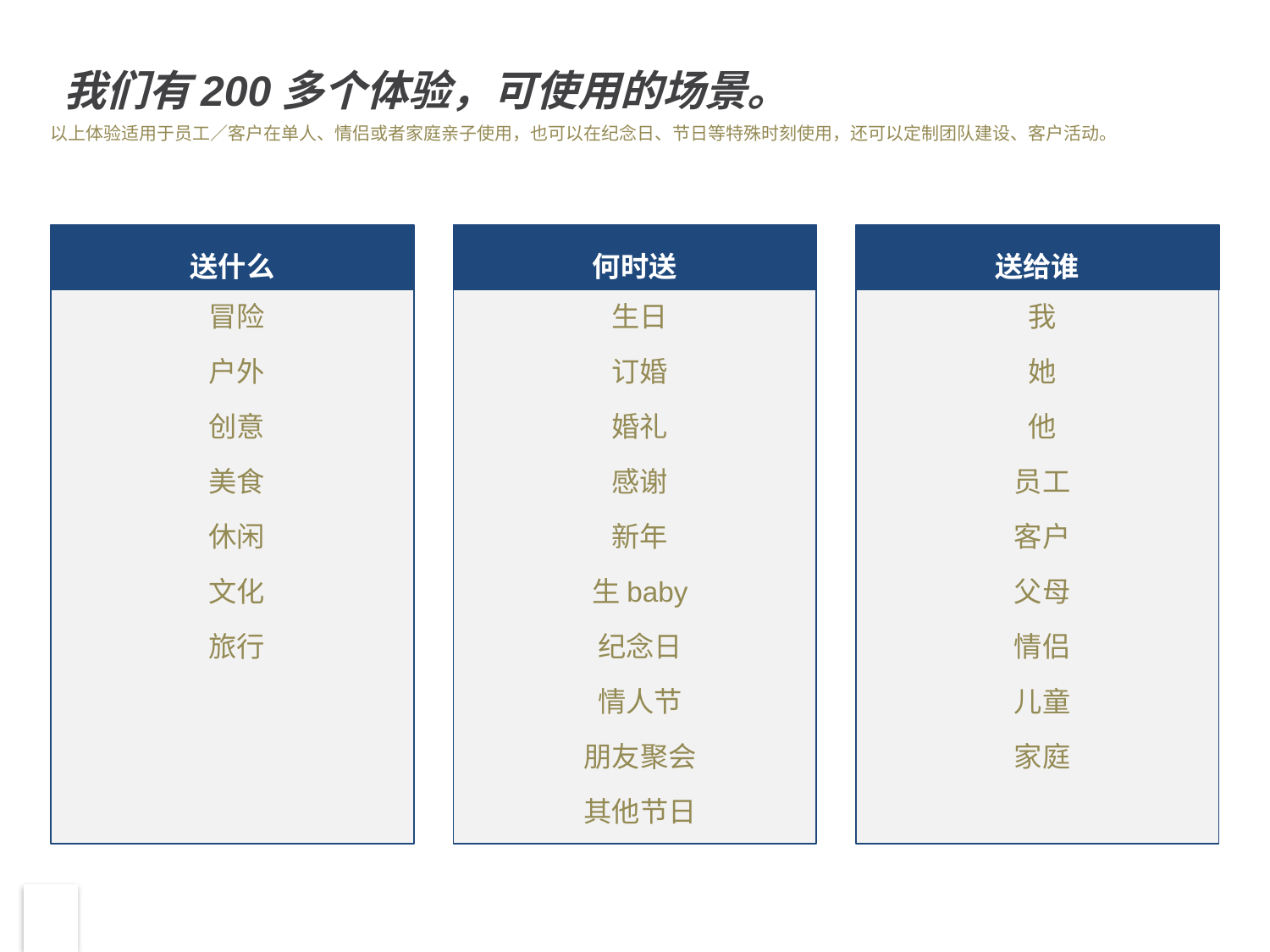

# 我们有200多个体验，可使用的场景。
以上体验适用于员工／客户在单人、情侣或者家庭亲子使用，也可以在纪念日、节日等特殊时刻使用，还可以定制团队建设、客户活动。
送什么
何时送
送给谁
c
c
c
冒险
户外
创意
美食
休闲
文化
旅行
生日
订婚
婚礼
感谢
新年
生baby
纪念日
情人节
朋友聚会
其他节日
我
她
他
员工
客户
父母
情侣
儿童
家庭